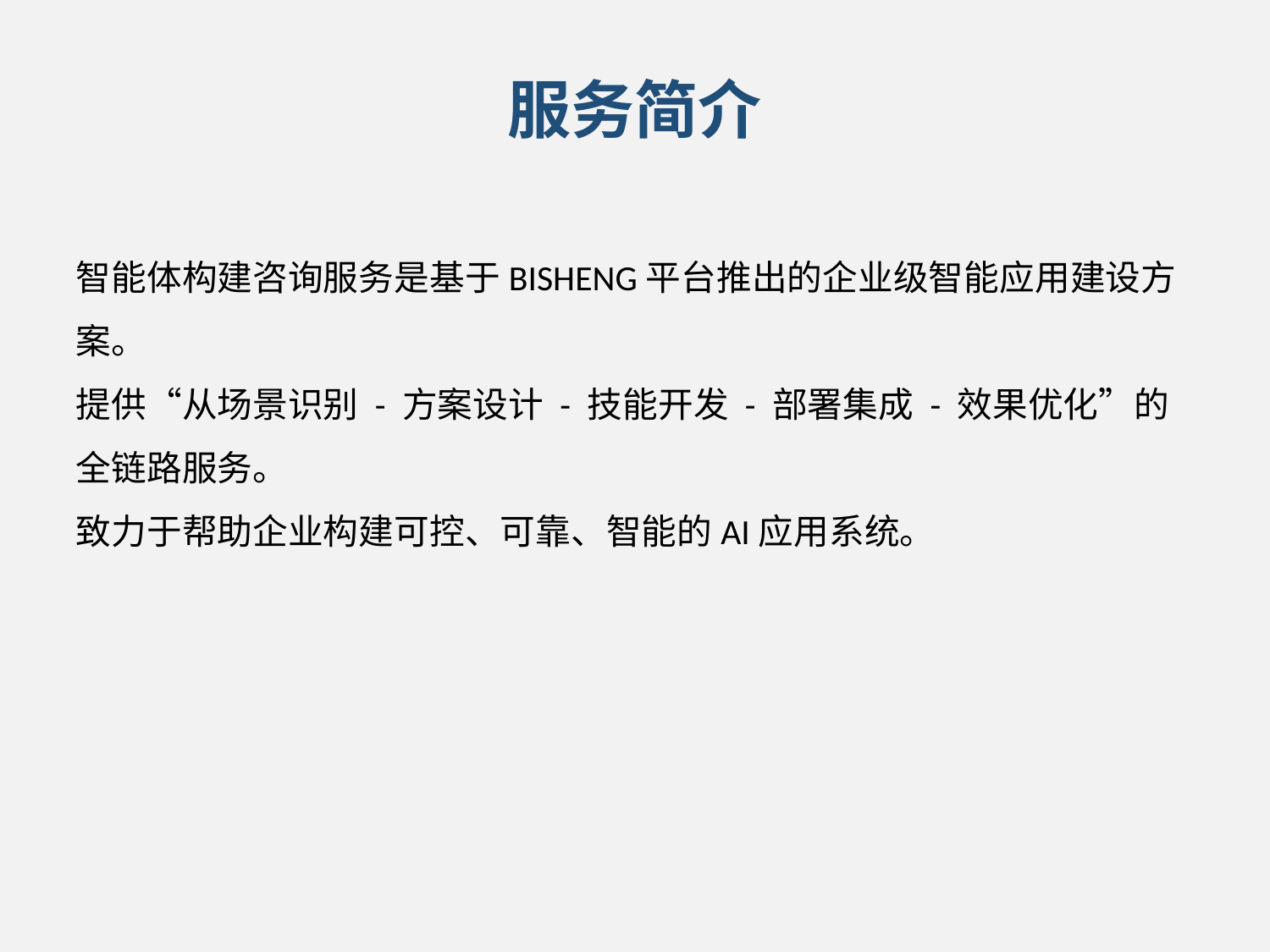

服务简介

智能体构建咨询服务是基于BISHENG平台推出的企业级智能应用建设方案。
提供“从场景识别 - 方案设计 - 技能开发 - 部署集成 - 效果优化”的全链路服务。
致力于帮助企业构建可控、可靠、智能的AI应用系统。